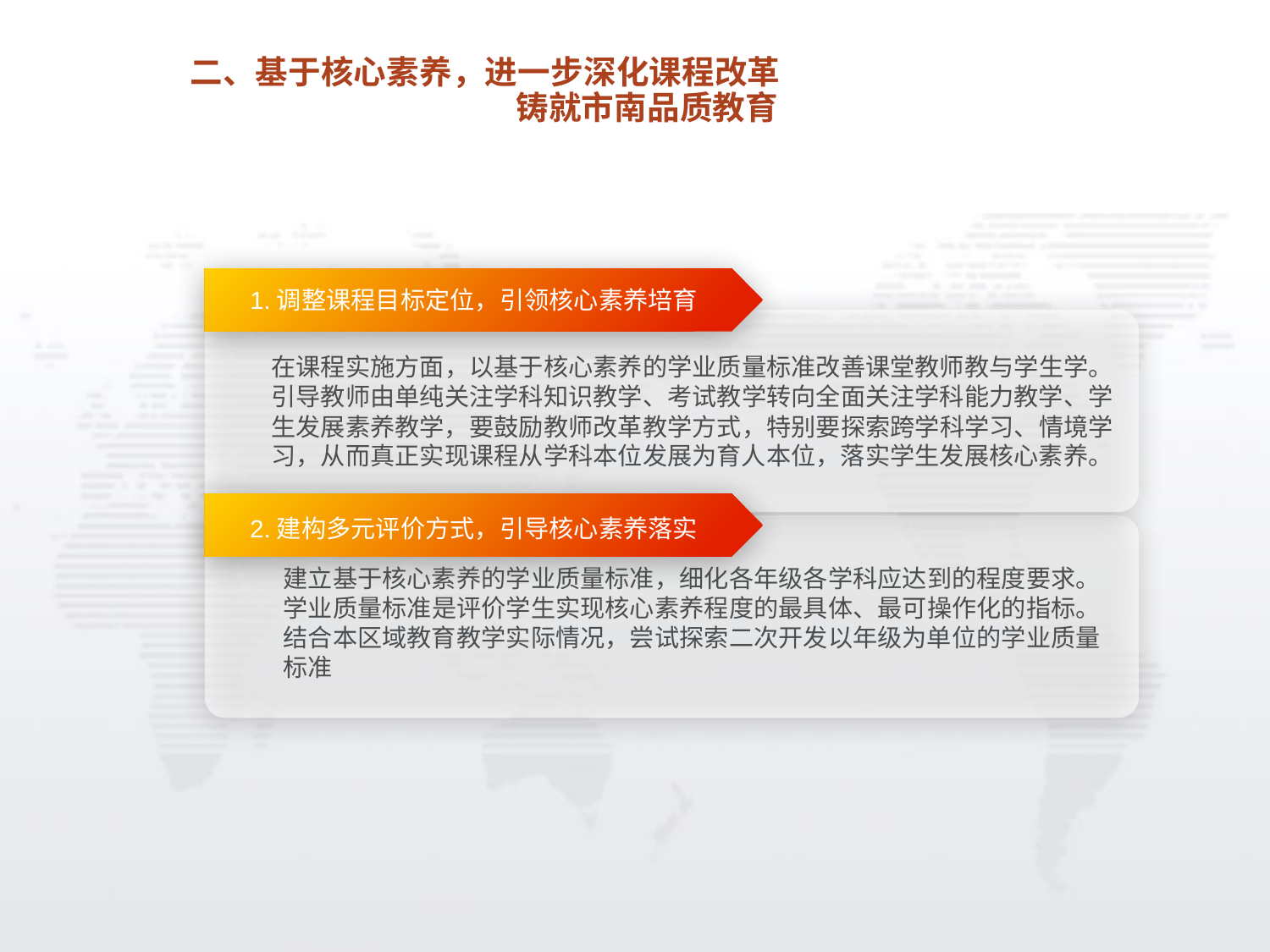

二、基于核心素养，进一步深化课程改革
                                            铸就市南品质教育

1.调整课程目标定位，引领核心素养培育

在课程实施方面，以基于核心素养的学业质量标准改善课堂教师教与学生学。引导教师由单纯关注学科知识教学、考试教学转向全面关注学科能力教学、学生发展素养教学，要鼓励教师改革教学方式，特别要探索跨学科学习、情境学习，从而真正实现课程从学科本位发展为育人本位，落实学生发展核心素养。

2.建构多元评价方式，引导核心素养落实

建立基于核心素养的学业质量标准，细化各年级各学科应达到的程度要求。学业质量标准是评价学生实现核心素养程度的最具体、最可操作化的指标。结合本区域教育教学实际情况，尝试探索二次开发以年级为单位的学业质量标准